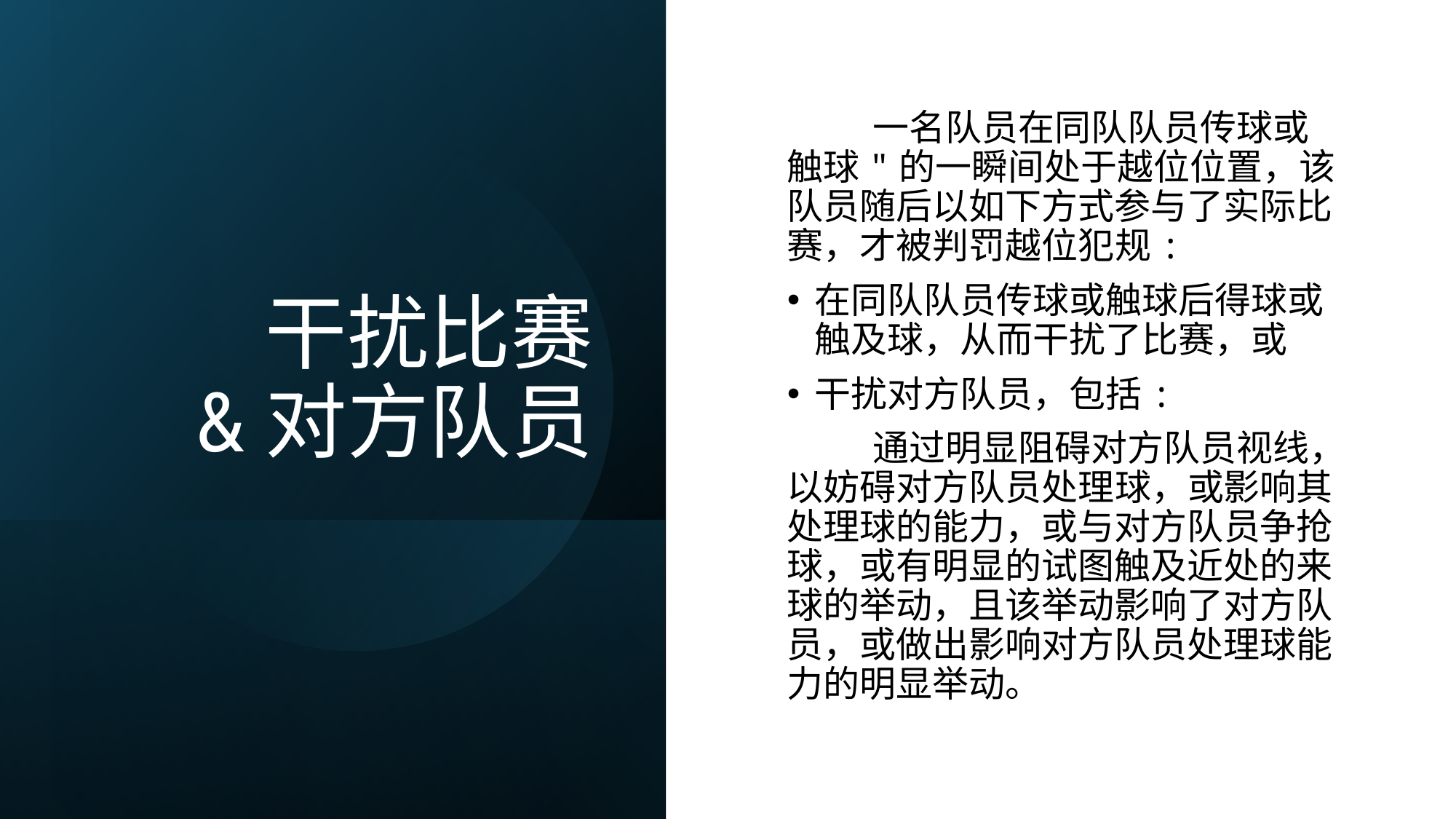

一名队员在同队队员传球或触球"的一瞬间处于越位位置，该队员随后以如下方式参与了实际比赛，才被判罚越位犯规:
在同队队员传球或触球后得球或触及球，从而干扰了比赛，或
干扰对方队员，包括:
通过明显阻碍对方队员视线，以妨碍对方队员处理球，或影响其处理球的能力，或与对方队员争抢球，或有明显的试图触及近处的来球的举动，且该举动影响了对方队员，或做出影响对方队员处理球能力的明显举动。

# 干扰比赛 &对方队员